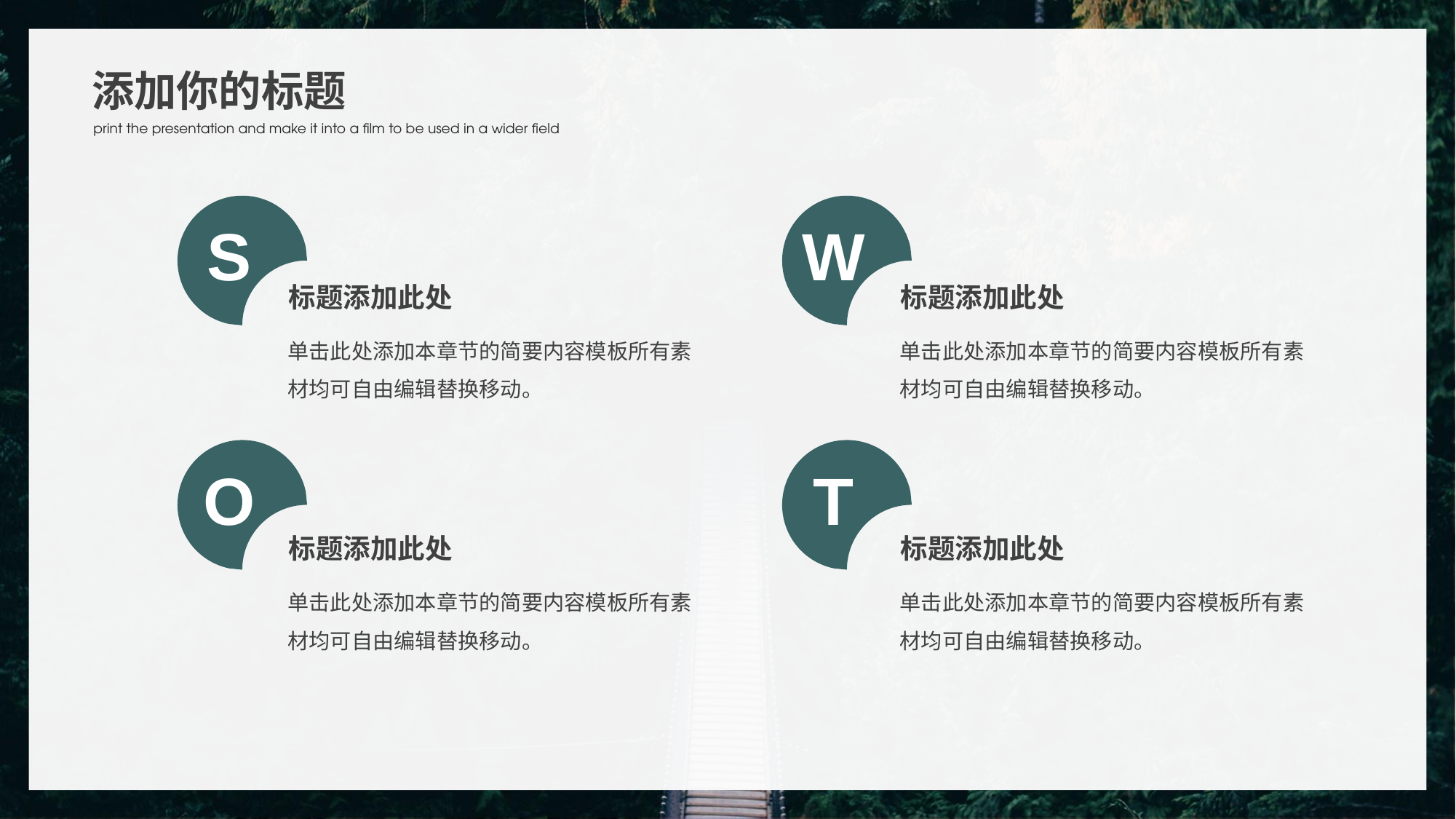

S

W
标题添加此处
单击此处添加本章节的简要内容模板所有素材均可自由编辑替换移动。
标题添加此处
单击此处添加本章节的简要内容模板所有素材均可自由编辑替换移动。

O

T
标题添加此处
单击此处添加本章节的简要内容模板所有素材均可自由编辑替换移动。
标题添加此处
单击此处添加本章节的简要内容模板所有素材均可自由编辑替换移动。